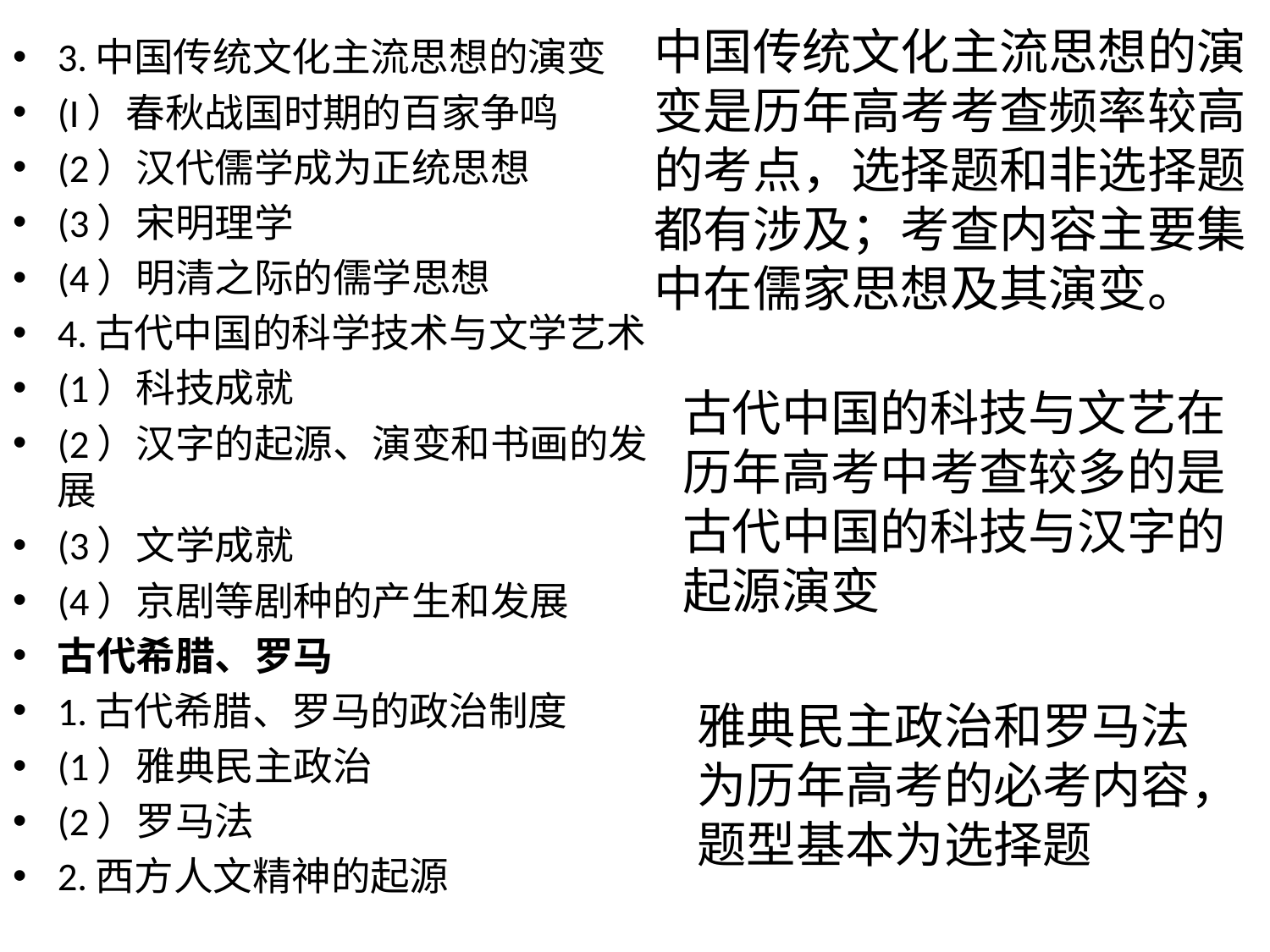

中国传统文化主流思想的演变是历年高考考查频率较高的考点，选择题和非选择题都有涉及；考查内容主要集中在儒家思想及其演变。
3.中国传统文化主流思想的演变
(I）春秋战国时期的百家争鸣
(2）汉代儒学成为正统思想
(3）宋明理学
(4）明清之际的儒学思想
4.古代中国的科学技术与文学艺术
(1）科技成就
(2）汉字的起源、演变和书画的发展
(3）文学成就
(4）京剧等剧种的产生和发展
古代希腊、罗马
1.古代希腊、罗马的政治制度
(1）雅典民主政治
(2）罗马法
2.西方人文精神的起源

古代中国的科技与文艺在历年高考中考查较多的是古代中国的科技与汉字的起源演变
雅典民主政治和罗马法为历年高考的必考内容，题型基本为选择题